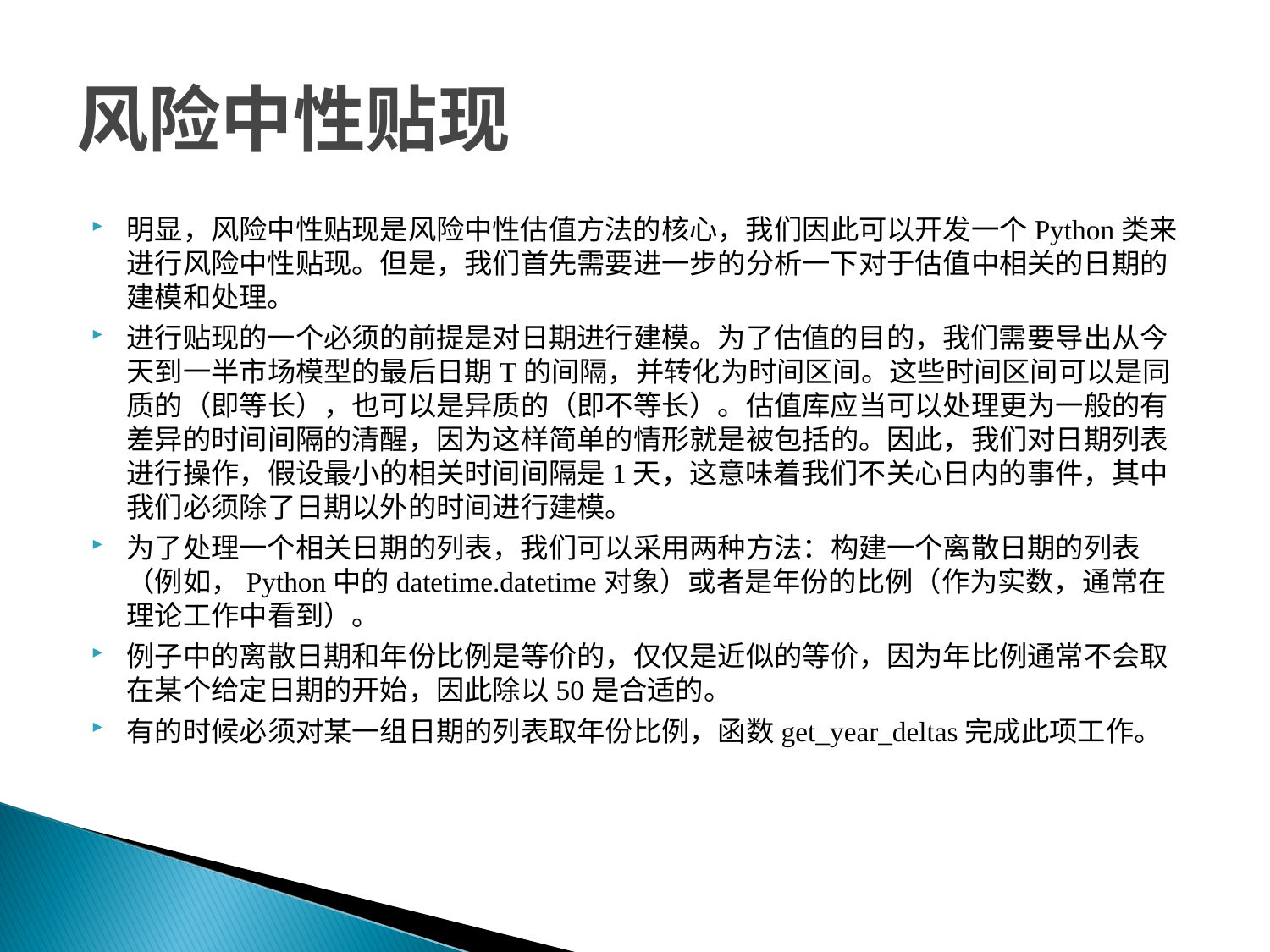

# 风险中性贴现
明显，风险中性贴现是风险中性估值方法的核心，我们因此可以开发一个Python类来进行风险中性贴现。但是，我们首先需要进一步的分析一下对于估值中相关的日期的建模和处理。
进行贴现的一个必须的前提是对日期进行建模。为了估值的目的，我们需要导出从今天到一半市场模型的最后日期T的间隔，并转化为时间区间。这些时间区间可以是同质的（即等长），也可以是异质的（即不等长）。估值库应当可以处理更为一般的有差异的时间间隔的清醒，因为这样简单的情形就是被包括的。因此，我们对日期列表进行操作，假设最小的相关时间间隔是1天，这意味着我们不关心日内的事件，其中我们必须除了日期以外的时间进行建模。
为了处理一个相关日期的列表，我们可以采用两种方法：构建一个离散日期的列表（例如，Python中的datetime.datetime对象）或者是年份的比例（作为实数，通常在理论工作中看到）。
例子中的离散日期和年份比例是等价的，仅仅是近似的等价，因为年比例通常不会取在某个给定日期的开始，因此除以50是合适的。
有的时候必须对某一组日期的列表取年份比例，函数get_year_deltas完成此项工作。